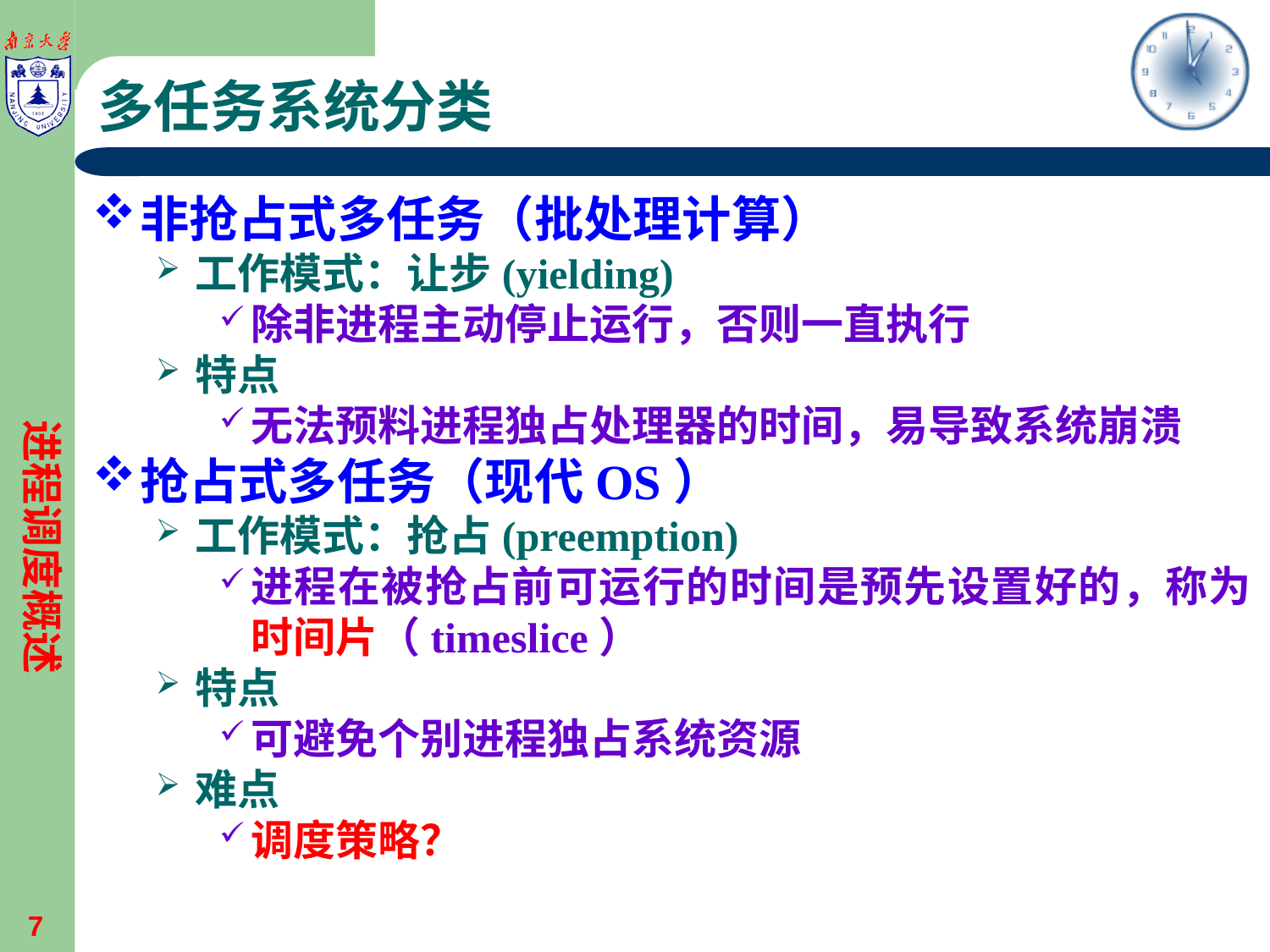

# 多任务系统分类
非抢占式多任务（批处理计算）
工作模式：让步(yielding)
除非进程主动停止运行，否则一直执行
特点
无法预料进程独占处理器的时间，易导致系统崩溃
抢占式多任务（现代OS）
工作模式：抢占(preemption)
进程在被抢占前可运行的时间是预先设置好的，称为时间片（timeslice）
特点
可避免个别进程独占系统资源
难点
调度策略？
进程调度概述
7